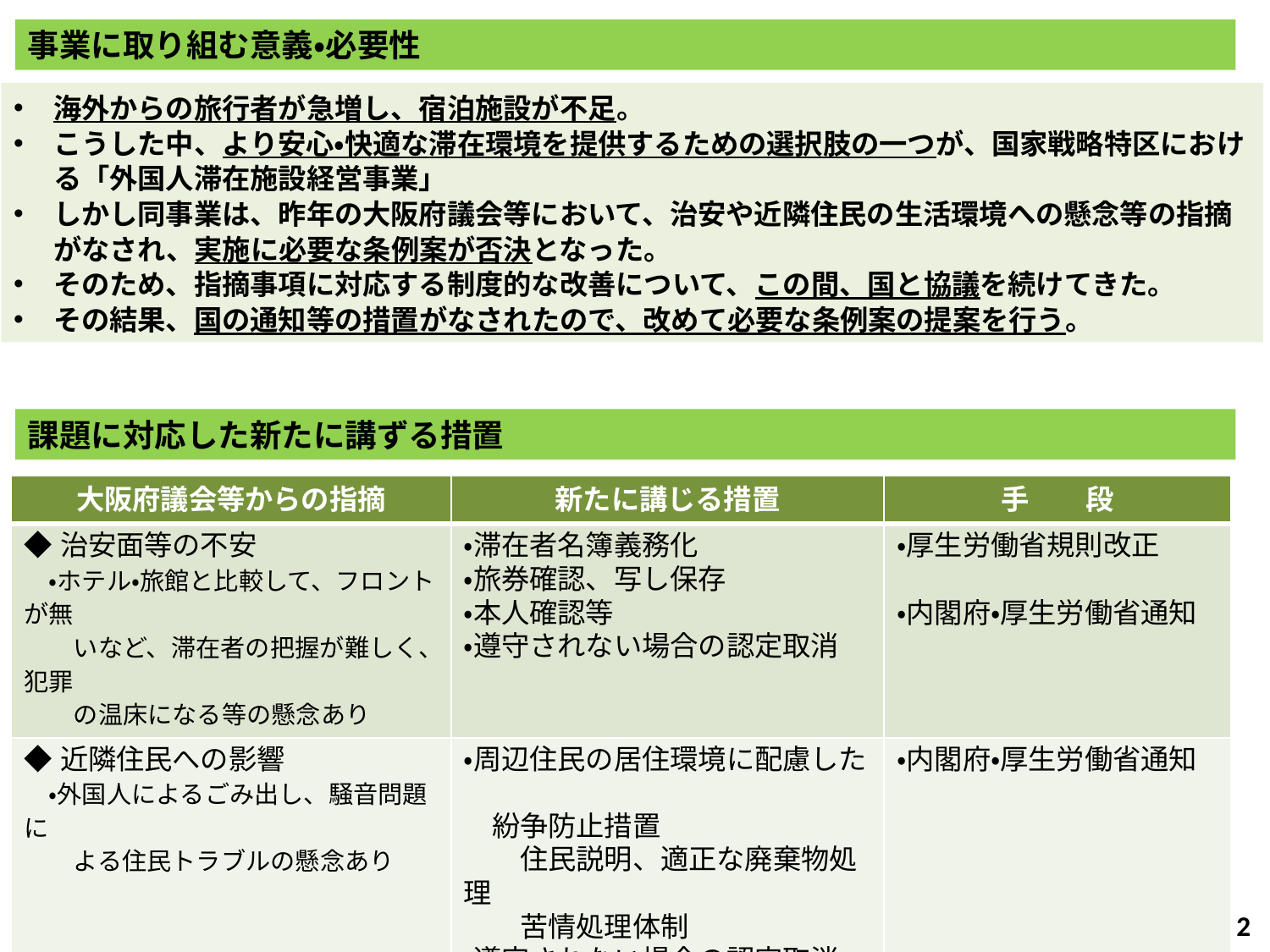

事業に取り組む意義・必要性
海外からの旅行者が急増し、宿泊施設が不足。
こうした中、より安心・快適な滞在環境を提供するための選択肢の一つが、国家戦略特区における「外国人滞在施設経営事業」
しかし同事業は、昨年の大阪府議会等において、治安や近隣住民の生活環境への懸念等の指摘がなされ、実施に必要な条例案が否決となった。
そのため、指摘事項に対応する制度的な改善について、この間、国と協議を続けてきた。
その結果、国の通知等の措置がなされたので、改めて必要な条例案の提案を行う。
課題に対応した新たに講ずる措置
| 大阪府議会等からの指摘 | 新たに講じる措置 | 手　　段 |
| --- | --- | --- |
| ◆治安面等の不安 　・ホテル・旅館と比較して、フロントが無　 　　いなど、滞在者の把握が難しく、犯罪　 　　の温床になる等の懸念あり | ・滞在者名簿義務化 ・旅券確認、写し保存 ・本人確認等 ・遵守されない場合の認定取消 | ・厚生労働省規則改正 ・内閣府・厚生労働省通知 |
| ◆近隣住民への影響 　・外国人によるごみ出し、騒音問題に 　　よる住民トラブルの懸念あり | ・周辺住民の居住環境に配慮した　 　紛争防止措置 　　住民説明、適正な廃棄物処理 　　苦情処理体制 ・遵守されない場合の認定取消 | ・内閣府・厚生労働省通知 |
| ◆立入権限がない 　・ルールを順守させる実効性に乏しい | ・取消事由の該当性の判断のための立入調査の実施 | ・府条例の制定 |
2